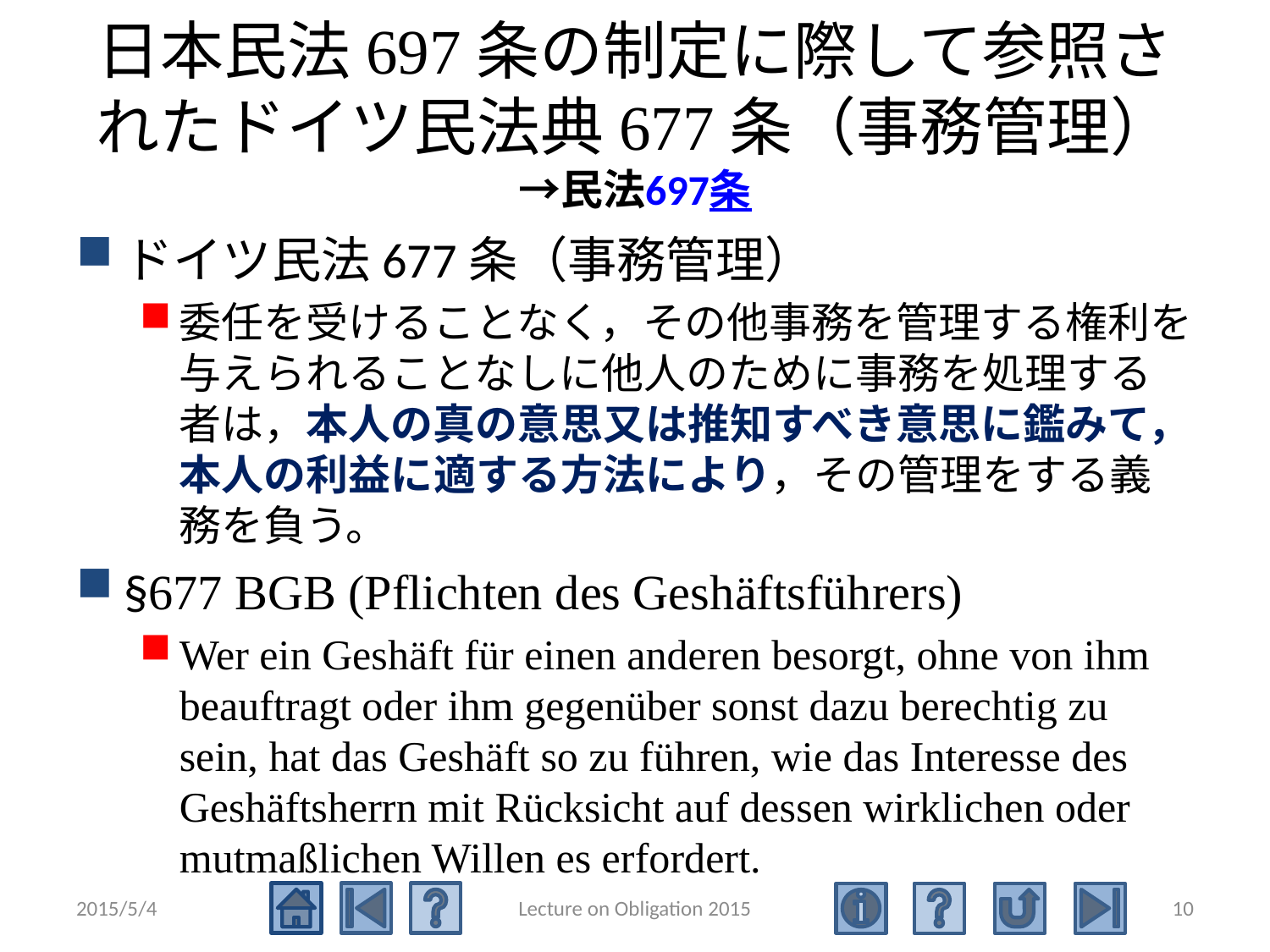

# 日本民法697条の制定に際して参照されたドイツ民法典677条（事務管理）→民法697条
ドイツ民法677条（事務管理）
委任を受けることなく，その他事務を管理する権利を与えられることなしに他人のために事務を処理する者は，本人の真の意思又は推知すべき意思に鑑みて，本人の利益に適する方法により，その管理をする義務を負う。
§677 BGB (Pflichten des Geshäftsführers)
Wer ein Geshäft für einen anderen besorgt, ohne von ihm beauftragt oder ihm gegenüber sonst dazu berechtig zu sein, hat das Geshäft so zu führen, wie das Interesse des Geshäftsherrn mit Rücksicht auf dessen wirklichen oder mutmaßlichen Willen es erfordert.
2015/5/4
Lecture on Obligation 2015
10